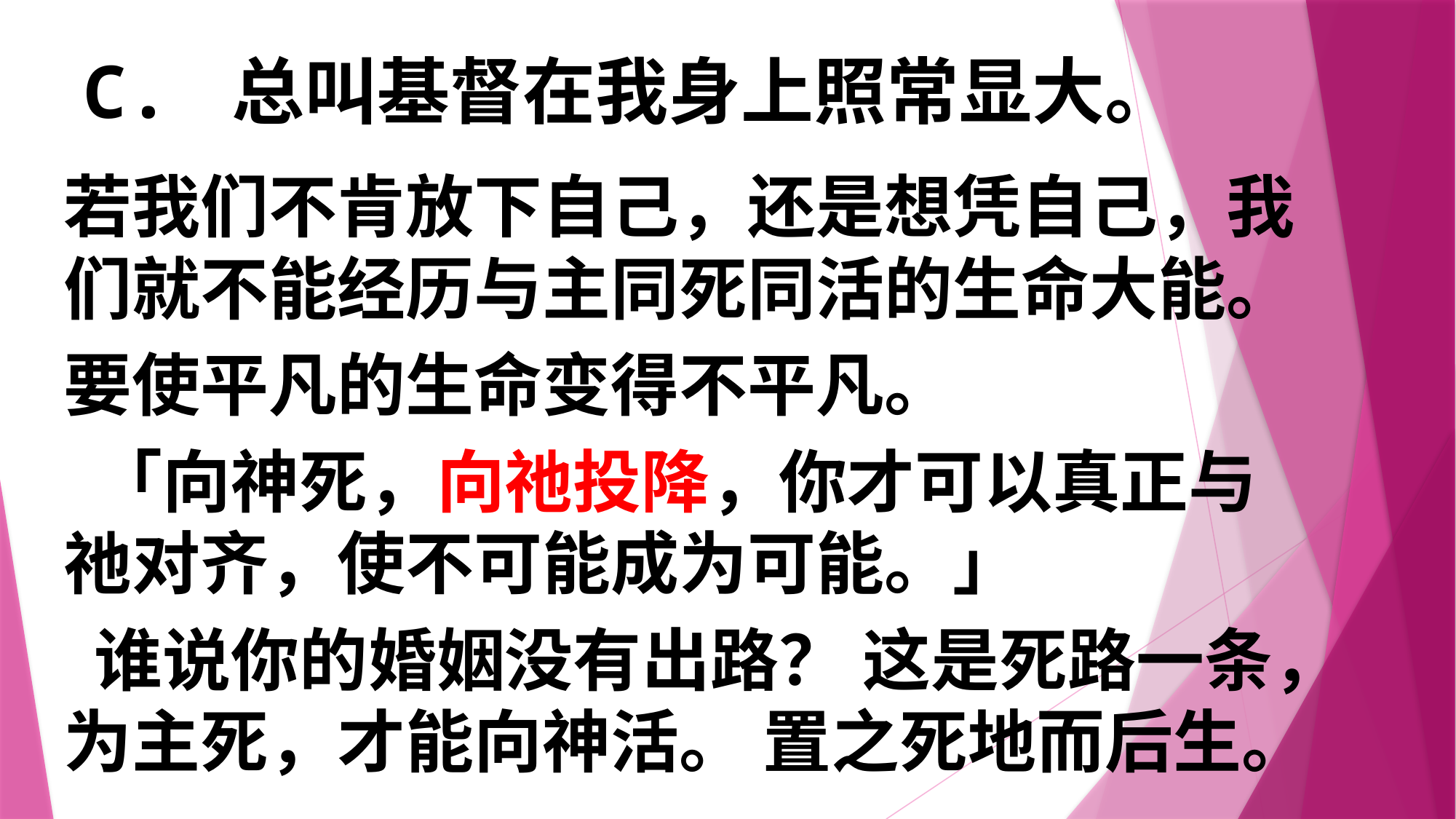

# C. 总叫基督在我身上照常显大。
若我们不肯放下自己，还是想凭自己，我们就不能经历与主同死同活的生命大能。
要使平凡的生命变得不平凡。
 「向神死，向祂投降，你才可以真正与祂对齐，使不可能成为可能。」
 谁说你的婚姻没有出路？ 这是死路一条，为主死，才能向神活。 置之死地而后生。